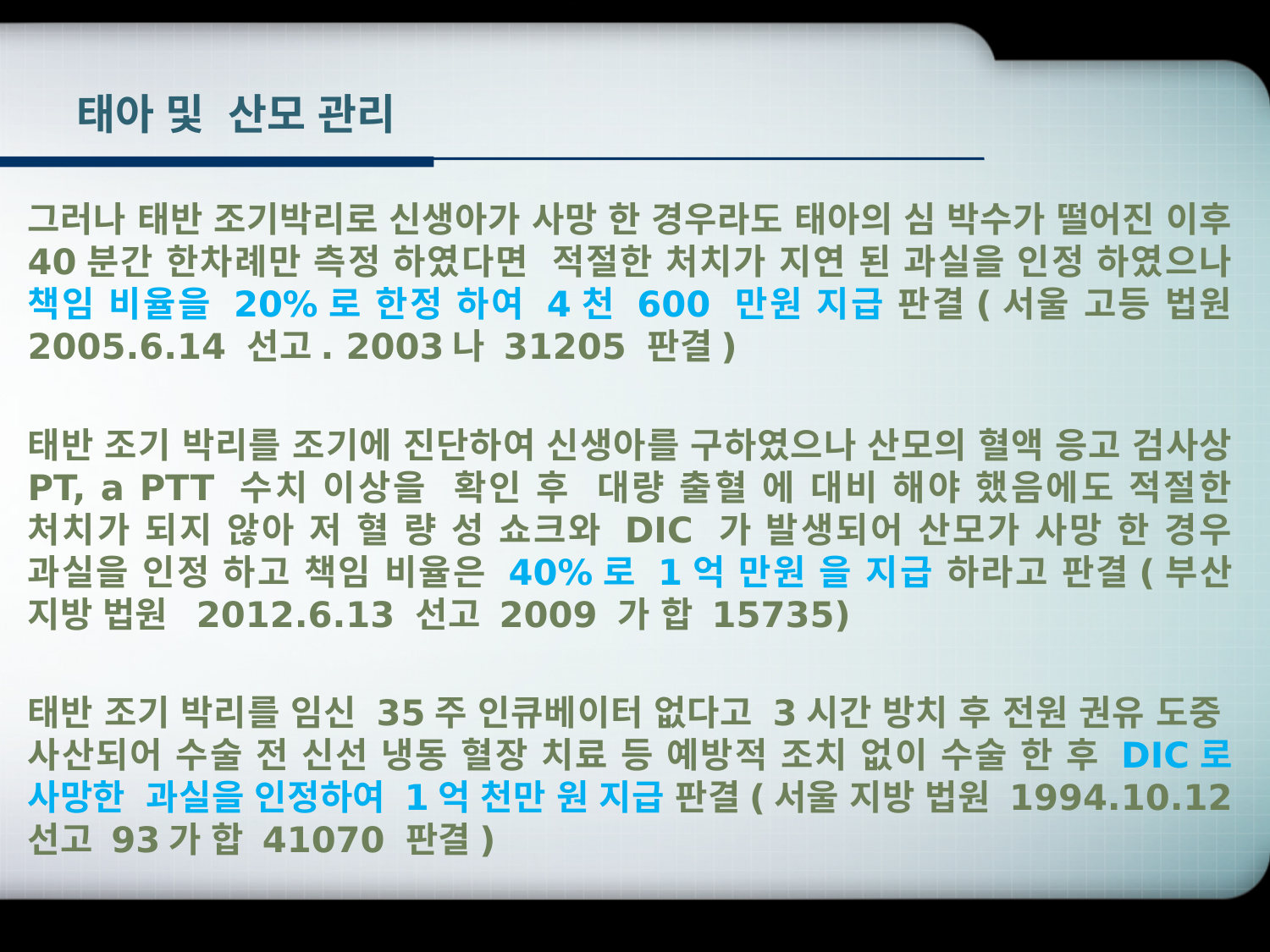

# 태아 및  산모 관리
그러나 태반 조기박리로 신생아가 사망 한 경우라도 태아의 심 박수가 떨어진 이후 40분간 한차례만 측정 하였다면  적절한 처치가 지연 된 과실을 인정 하였으나 책임 비율을 20%로 한정 하여 4천 600 만원 지급 판결(서울 고등 법원 2005.6.14 선고. 2003나 31205 판결)

태반 조기 박리를 조기에 진단하여 신생아를 구하였으나 산모의 혈액 응고 검사상 PT, a PTT 수치 이상을  확인 후  대량 출혈 에 대비 해야 했음에도 적절한 처치가 되지 않아 저 혈 량 성 쇼크와 DIC 가 발생되어 산모가 사망 한 경우 과실을 인정 하고 책임 비율은 40%로 1억 만원 을 지급 하라고 판결(부산 지방 법원  2012.6.13 선고 2009 가 합 15735)

태반 조기 박리를 임신 35주 인큐베이터 없다고 3시간 방치 후 전원 권유 도중  사산되어 수술 전 신선 냉동 혈장 치료 등 예방적 조치 없이 수술 한 후 DIC로 사망한  과실을 인정하여 1억 천만 원 지급 판결(서울 지방 법원 1994.10.12 선고 93가 합 41070 판결)